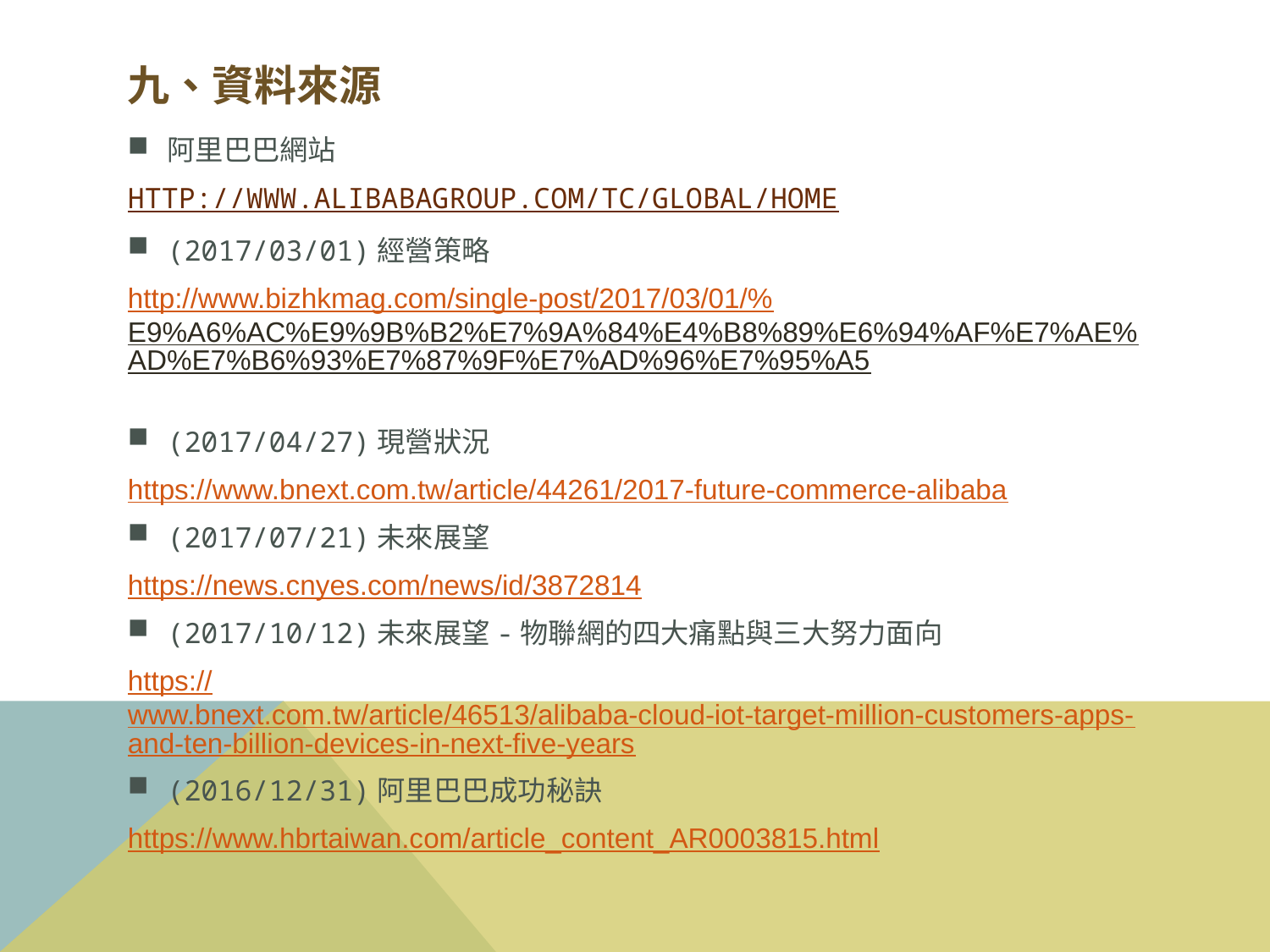

# 九、資料來源
阿里巴巴網站
http://www.alibabagroup.com/tc/global/home
(2017/03/01)經營策略
http://www.bizhkmag.com/single-post/2017/03/01/%E9%A6%AC%E9%9B%B2%E7%9A%84%E4%B8%89%E6%94%AF%E7%AE%AD%E7%B6%93%E7%87%9F%E7%AD%96%E7%95%A5
(2017/04/27)現營狀況
https://www.bnext.com.tw/article/44261/2017-future-commerce-alibaba
(2017/07/21)未來展望
https://news.cnyes.com/news/id/3872814
(2017/10/12)未來展望-物聯網的四大痛點與三大努力面向
https://www.bnext.com.tw/article/46513/alibaba-cloud-iot-target-million-customers-apps-and-ten-billion-devices-in-next-five-years
(2016/12/31)阿里巴巴成功秘訣
https://www.hbrtaiwan.com/article_content_AR0003815.html